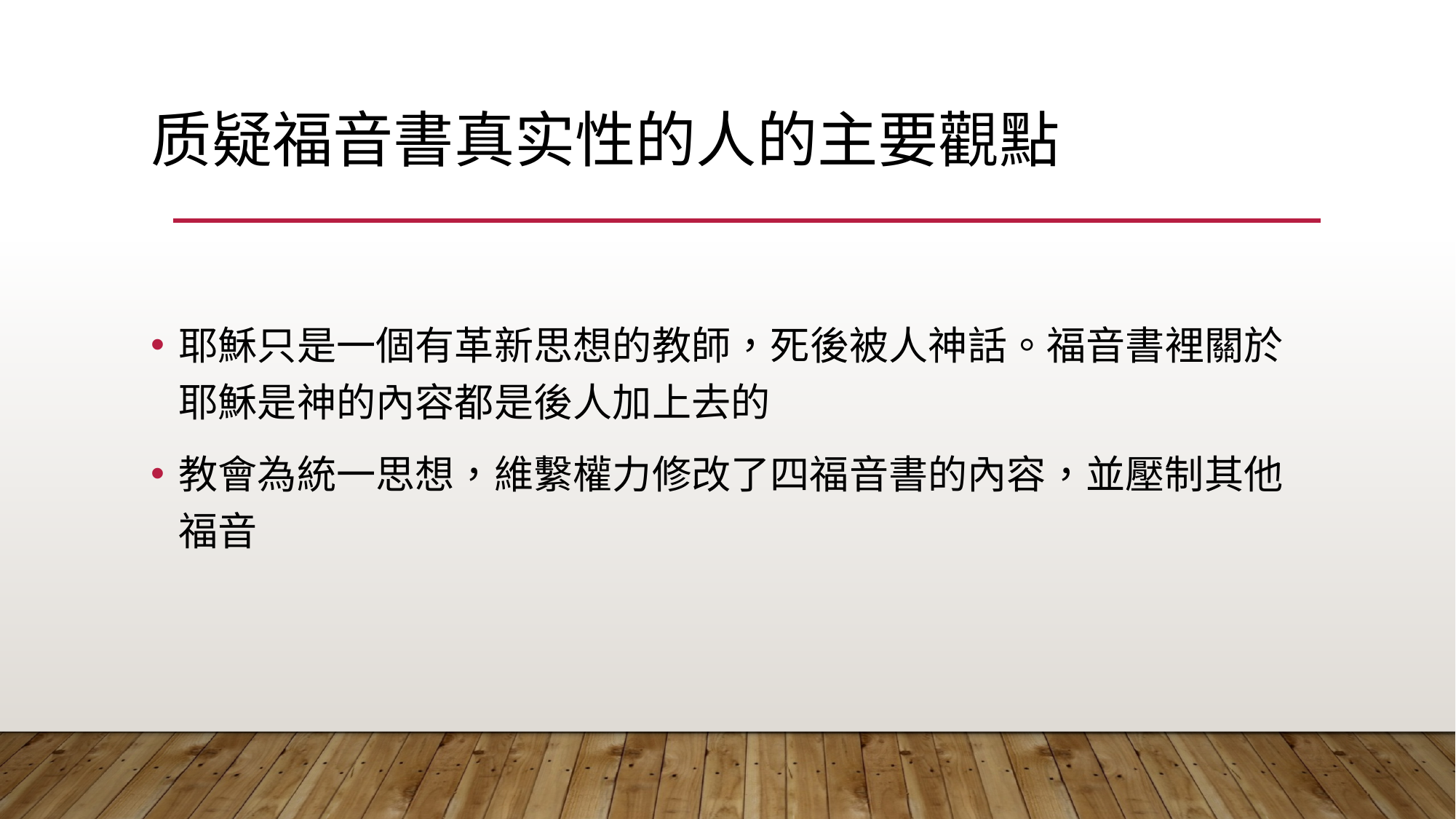

# 质疑福音書真实性的人的主要觀點
耶穌只是一個有革新思想的教師，死後被人神話。福音書裡關於耶穌是神的內容都是後人加上去的
教會為統一思想，維繫權力修改了四福音書的內容，並壓制其他福音